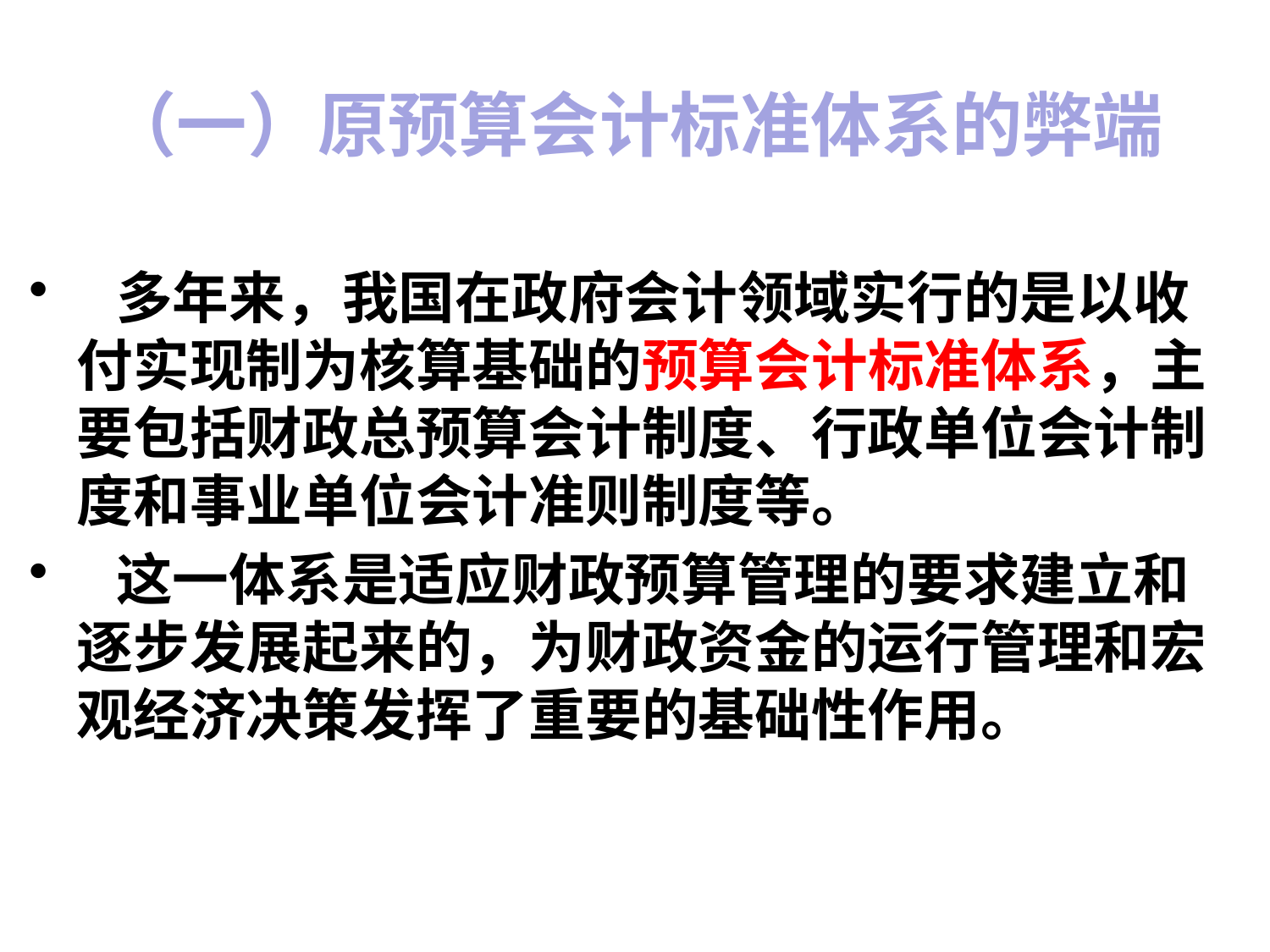

# （一）原预算会计标准体系的弊端
  多年来，我国在政府会计领域实行的是以收付实现制为核算基础的预算会计标准体系，主要包括财政总预算会计制度、行政单位会计制度和事业单位会计准则制度等。
  这一体系是适应财政预算管理的要求建立和逐步发展起来的，为财政资金的运行管理和宏观经济决策发挥了重要的基础性作用。